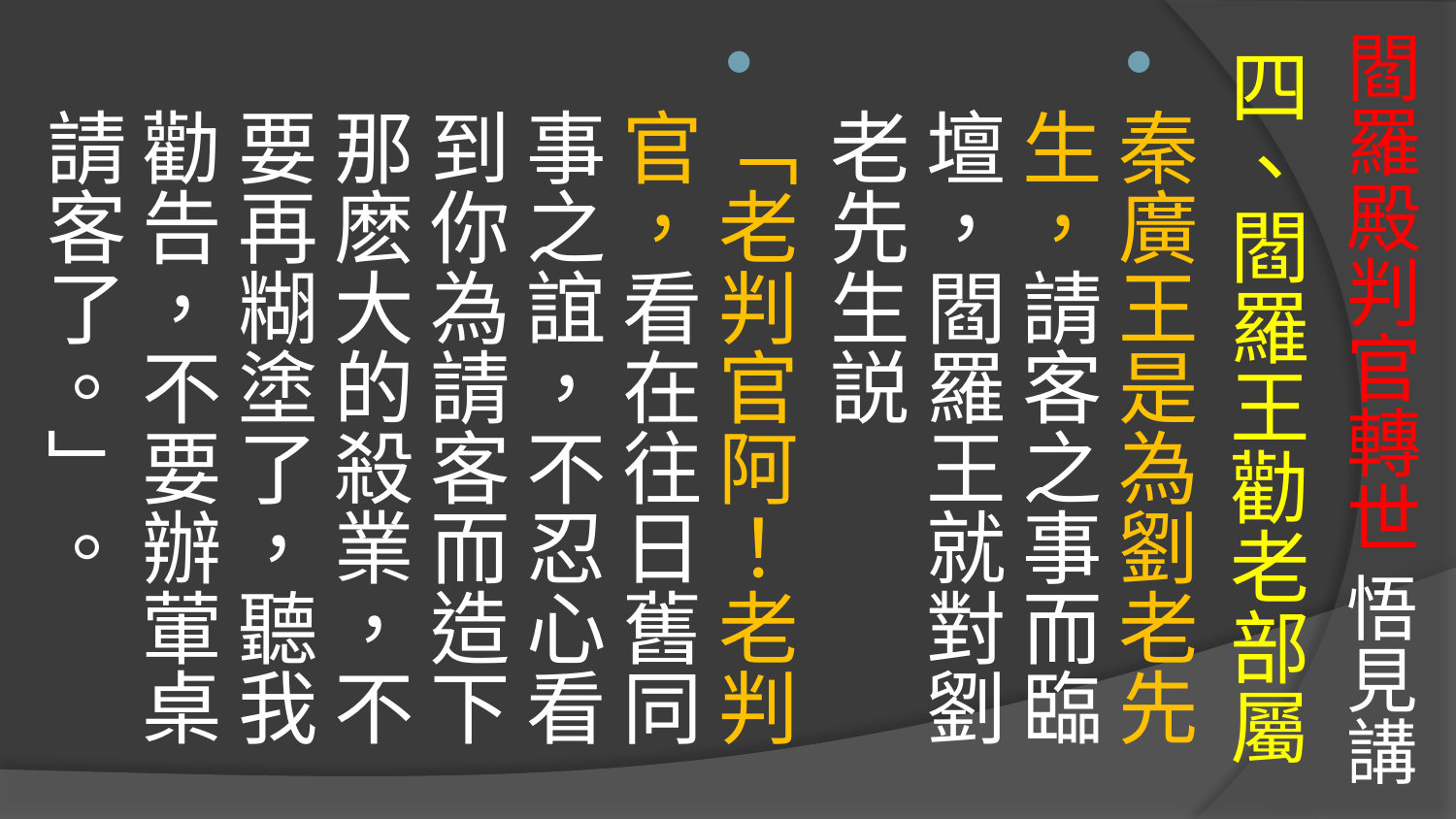

# 閻羅殿判官轉世 悟見講
四、閻羅王勸老部屬
秦廣王是為劉老先生，請客之事而臨壇，閻羅王就對劉老先生説
「老判官阿！老判官，看在往日舊同事之誼，不忍心看到你為請客而造下那麽大的殺業，不要再糊塗了，聽我勸告，不要辦葷桌請客了。」。